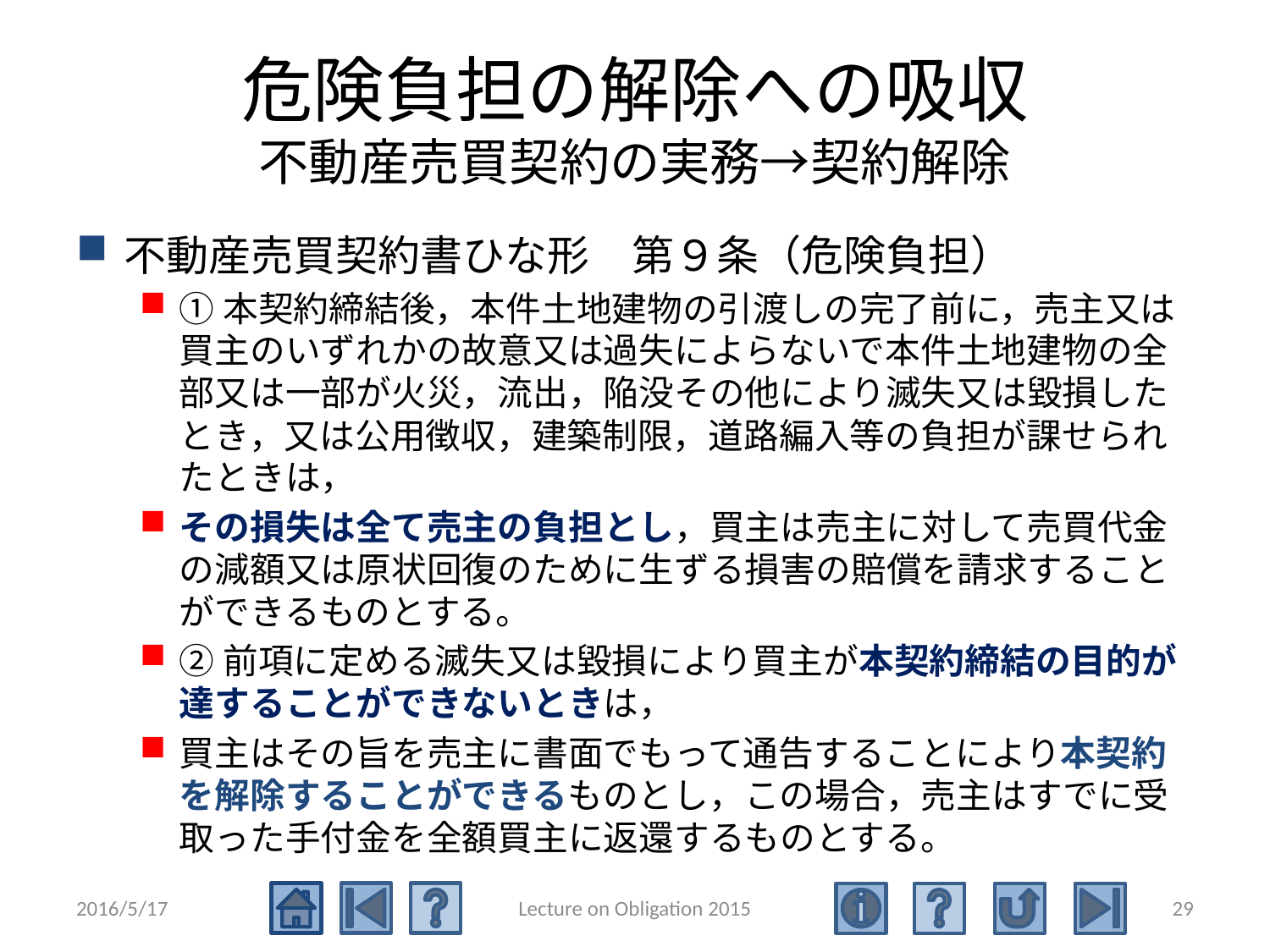

# 危険負担の解除への吸収 不動産売買契約の実務→契約解除
不動産売買契約書ひな形　第９条（危険負担）
①本契約締結後，本件土地建物の引渡しの完了前に，売主又は買主のいずれかの故意又は過失によらないで本件土地建物の全部又は一部が火災，流出，陥没その他により滅失又は毀損したとき，又は公用徴収，建築制限，道路編入等の負担が課せられたときは，
その損失は全て売主の負担とし，買主は売主に対して売買代金の減額又は原状回復のために生ずる損害の賠償を請求することができるものとする。
②前項に定める滅失又は毀損により買主が本契約締結の目的が達することができないときは，
買主はその旨を売主に書面でもって通告することにより本契約を解除することができるものとし，この場合，売主はすでに受取った手付金を全額買主に返還するものとする。
2016/5/17
Lecture on Obligation 2015
29